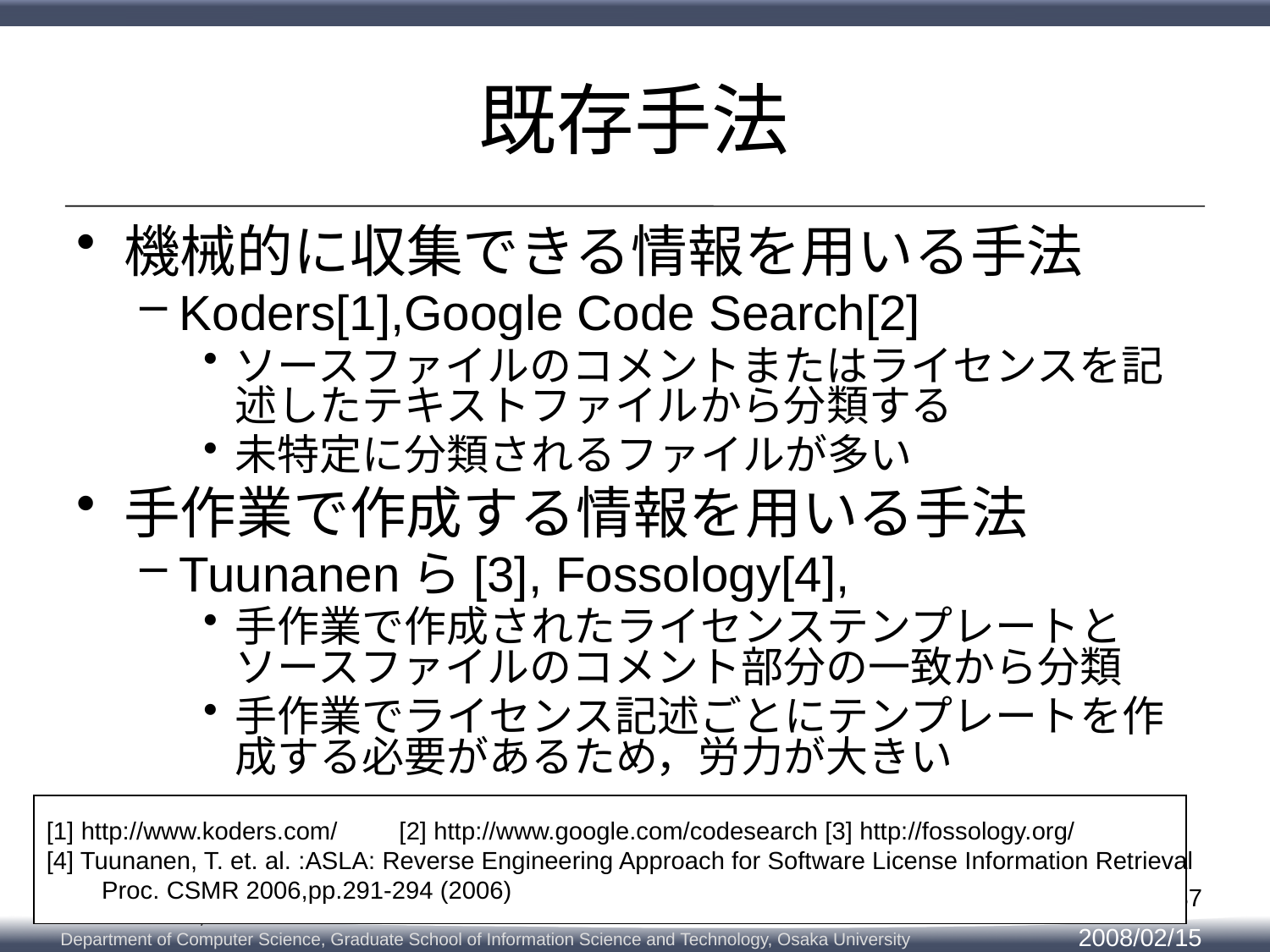

# 既存手法
機械的に収集できる情報を用いる手法
Koders[1],Google Code Search[2]
ソースファイルのコメントまたはライセンスを記述したテキストファイルから分類する
未特定に分類されるファイルが多い
手作業で作成する情報を用いる手法
Tuunanenら[3], Fossology[4],
手作業で作成されたライセンステンプレートとソースファイルのコメント部分の一致から分類
手作業でライセンス記述ごとにテンプレートを作成する必要があるため，労力が大きい
[1] http://www.koders.com/　　[2] http://www.google.com/codesearch [3] http://fossology.org/
[4] Tuunanen, T. et. al. :ASLA: Reverse Engineering Approach for Software License Information Retrieval
　　Proc. CSMR 2006,pp.291-294 (2006)
37
平成19年度修士論文発表会
2008/02/15